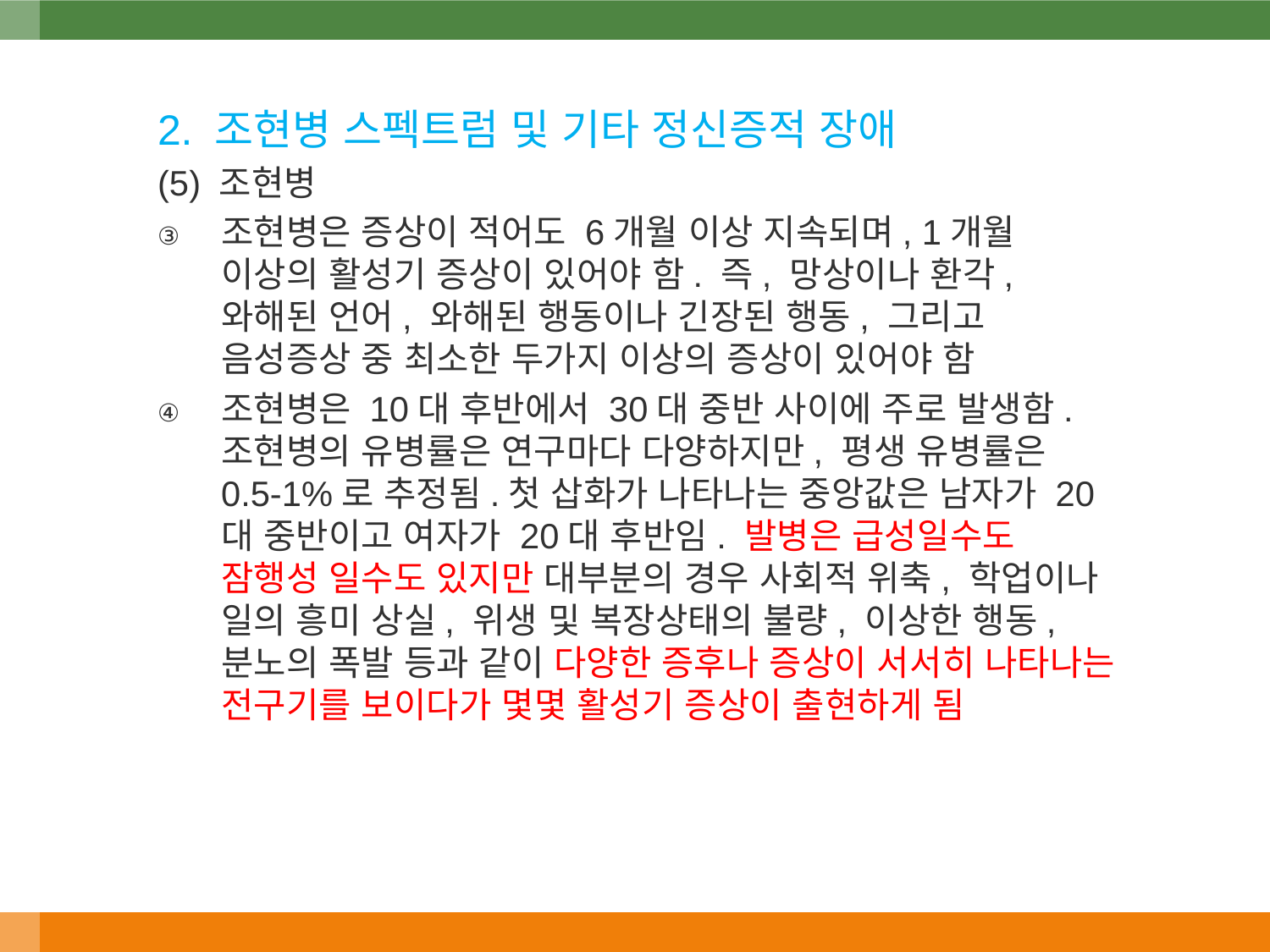

2. 조현병 스펙트럼 및 기타 정신증적 장애
(5) 조현병
조현병은 증상이 적어도 6개월 이상 지속되며, 1개월 이상의 활성기 증상이 있어야 함. 즉, 망상이나 환각, 와해된 언어, 와해된 행동이나 긴장된 행동, 그리고 음성증상 중 최소한 두가지 이상의 증상이 있어야 함
조현병은 10대 후반에서 30대 중반 사이에 주로 발생함. 조현병의 유병률은 연구마다 다양하지만, 평생 유병률은 0.5-1%로 추정됨.첫 삽화가 나타나는 중앙값은 남자가 20대 중반이고 여자가 20대 후반임. 발병은 급성일수도 잠행성 일수도 있지만 대부분의 경우 사회적 위축, 학업이나 일의 흥미 상실, 위생 및 복장상태의 불량, 이상한 행동, 분노의 폭발 등과 같이 다양한 증후나 증상이 서서히 나타나는 전구기를 보이다가 몇몇 활성기 증상이 출현하게 됨